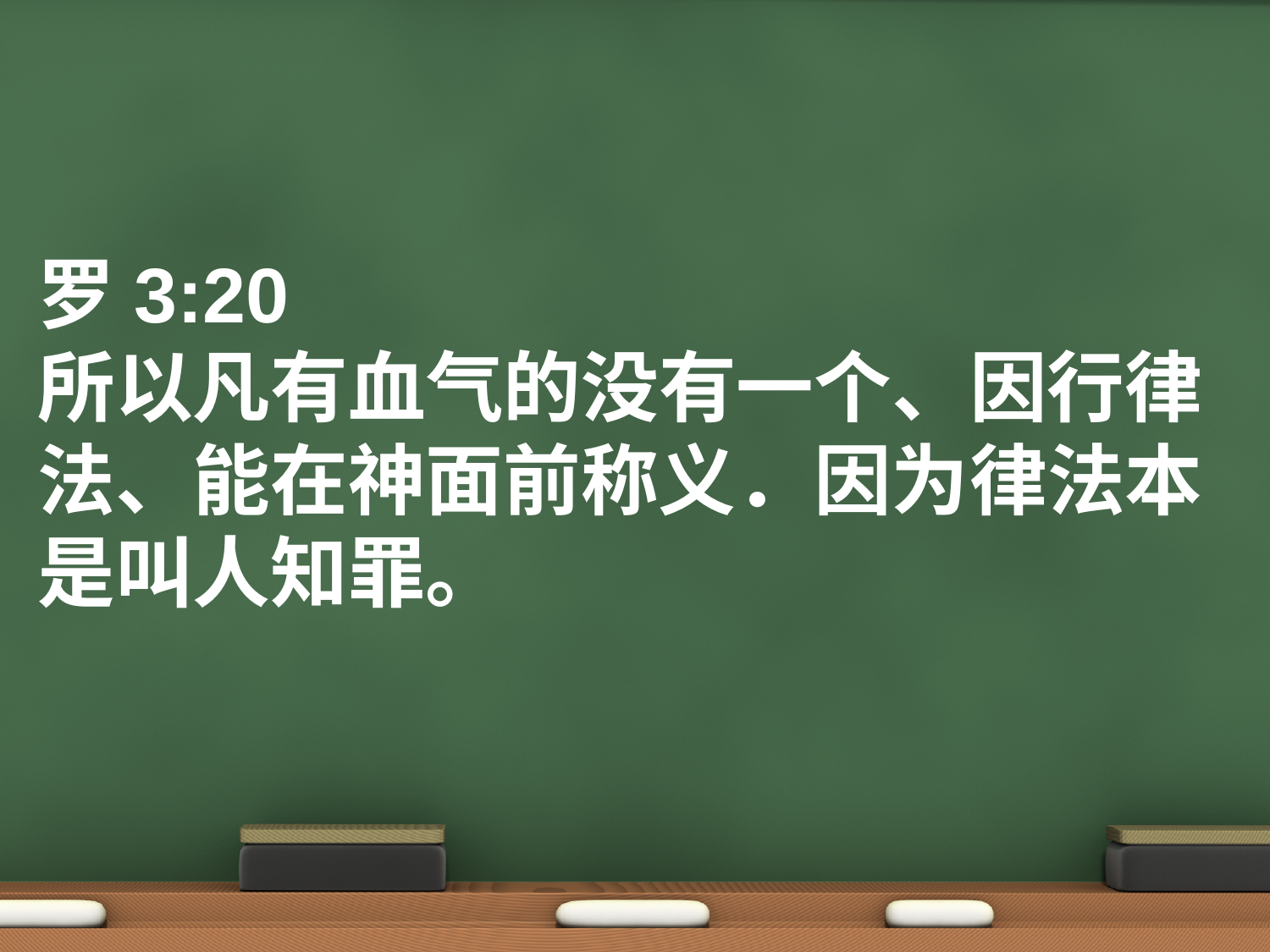

罗3:20
所以凡有血气的没有一个、因行律法、能在神面前称义．因为律法本是叫人知罪。